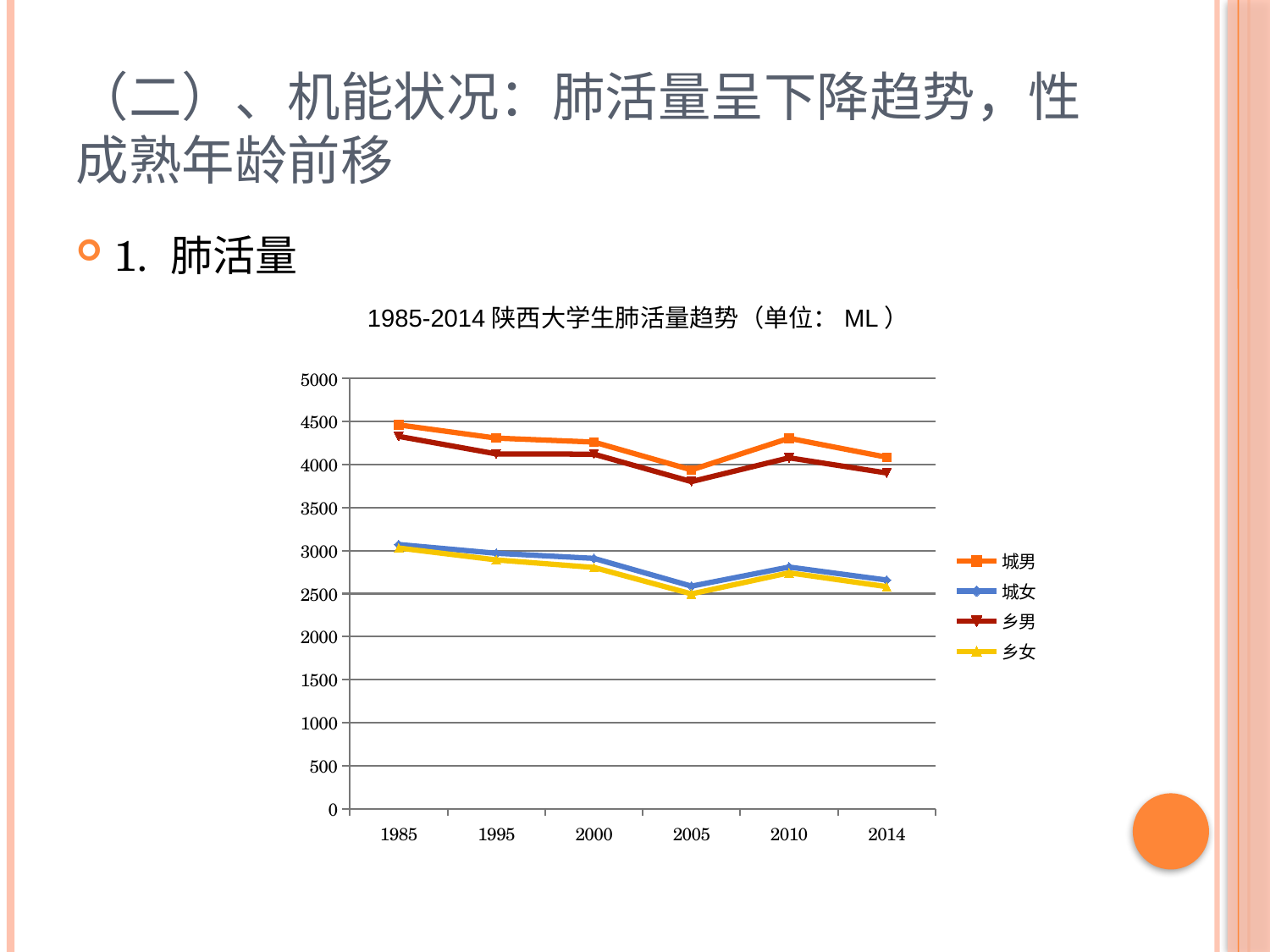

# （二）、机能状况：肺活量呈下降趋势，性成熟年龄前移
1. 肺活量
1985-2014陕西大学生肺活量趋势（单位：ML）

### Chart

| Category | 城男 | 城女 | 乡男 | 乡女 |
|---|---|---|---|---|
| 1985 | 4462.0 | 3071.0 | 4328.0 | 3030.0 |
| 1995 | 4308.0 | 2969.0 | 4124.0 | 2892.0 |
| 2000 | 4262.0 | 2910.0 | 4121.0 | 2804.0 |
| 2005 | 3938.0 | 2587.0 | 3802.0 | 2497.0 |
| 2010 | 4306.0 | 2809.0 | 4079.0 | 2742.0 |
| 2014 | 4086.0 | 2658.0 | 3903.0 | 2581.0 |